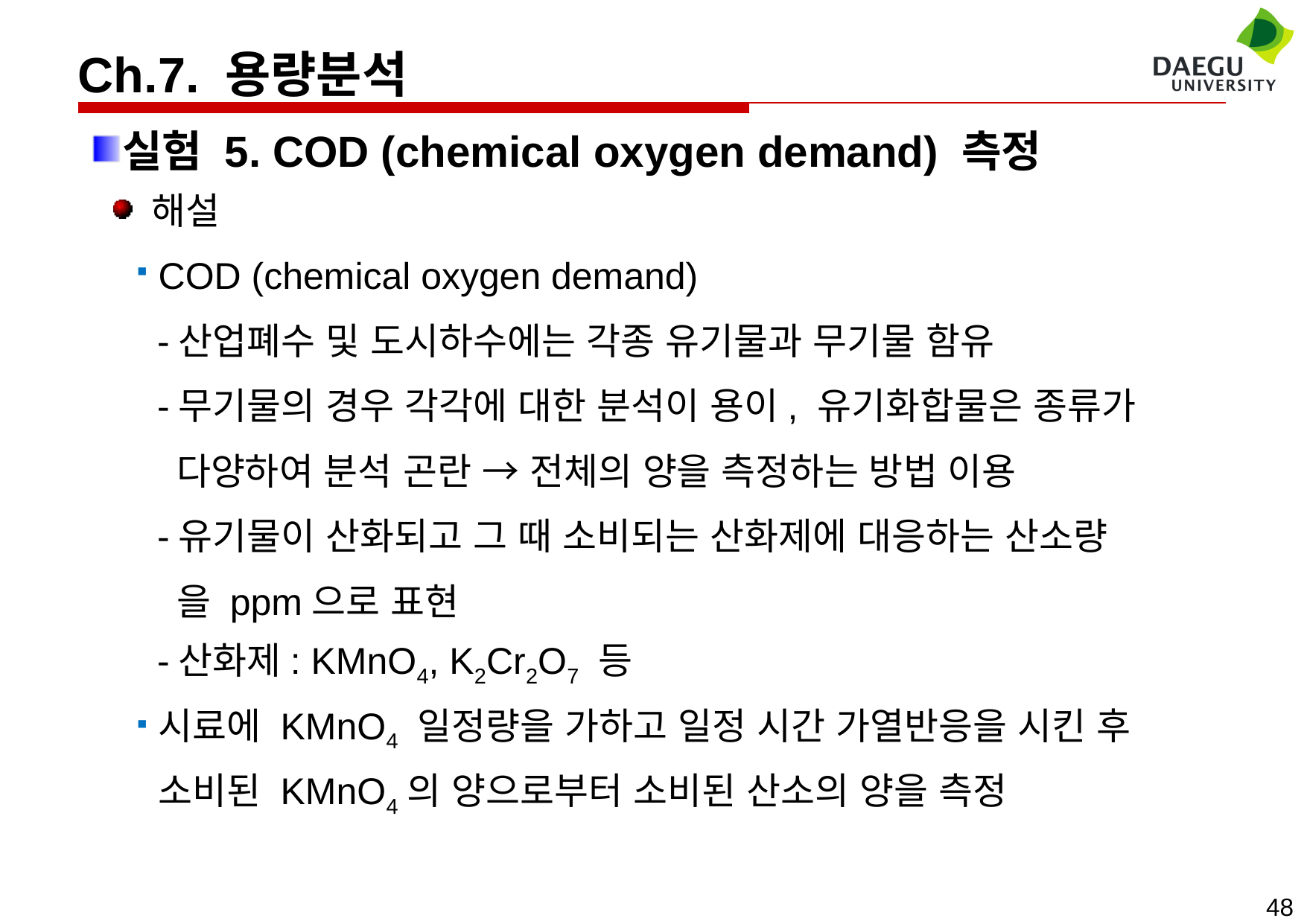

Ch.7. 용량분석
실험 5. COD (chemical oxygen demand) 측정
 해설
COD (chemical oxygen demand)
  -산업폐수 및 도시하수에는 각종 유기물과 무기물 함유
  -무기물의 경우 각각에 대한 분석이 용이, 유기화합물은 종류가
   다양하여 분석 곤란 → 전체의 양을 측정하는 방법 이용
  -유기물이 산화되고 그 때 소비되는 산화제에 대응하는 산소량
   을 ppm으로 표현
  -산화제: KMnO4, K2Cr2O7 등
시료에 KMnO4 일정량을 가하고 일정 시간 가열반응을 시킨 후 소비된 KMnO4의 양으로부터 소비된 산소의 양을 측정
48